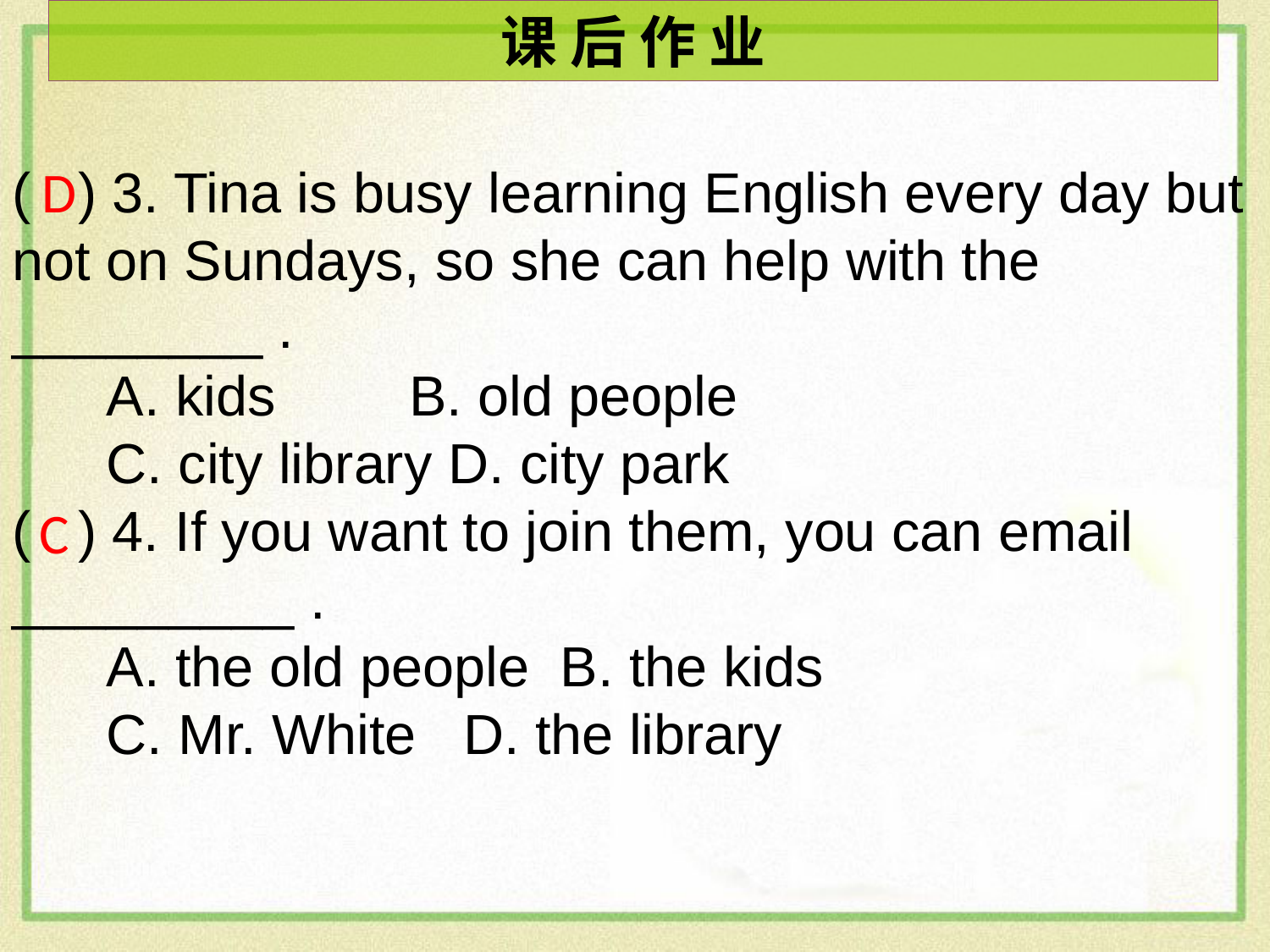

课 后 作 业
D
(   ) 3. Tina is busy learning English every day but not on Sundays, so she can help with the ________ .
      A. kids	 B. old people
      C. city library D. city park
(   ) 4. If you want to join them, you can email _________ .
      A. the old people  B. the kids
      C. Mr. White   D. the library
C